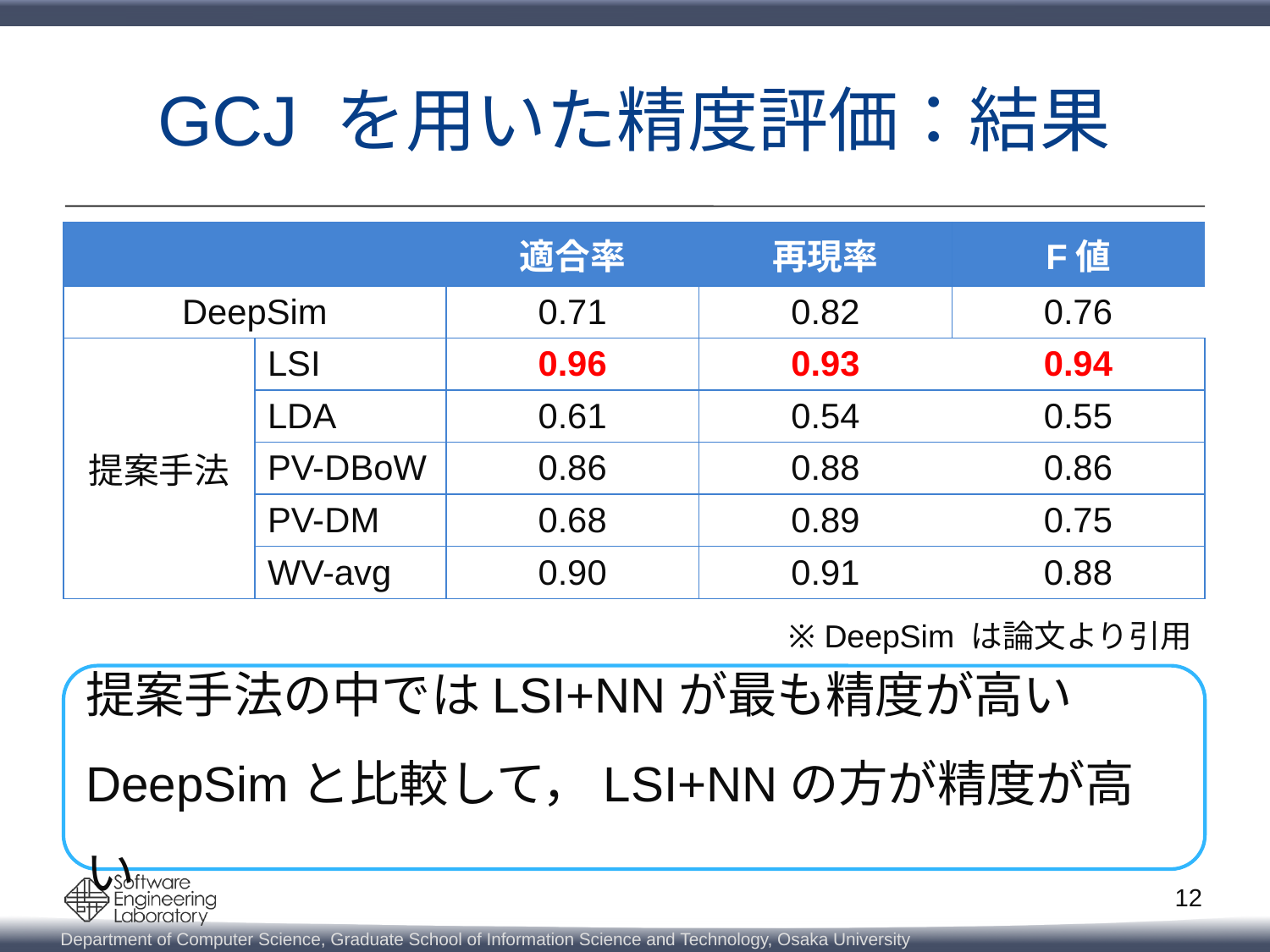

# GCJ を用いた精度評価：結果
|  |  | 適合率 | 再現率 | F値 |
| --- | --- | --- | --- | --- |
| DeepSim |  | 0.71 | 0.82 | 0.76 |
| 提案手法 | LSI | 0.96 | 0.93 | 0.94 |
|  | LDA | 0.61 | 0.54 | 0.55 |
|  | PV-DBoW | 0.86 | 0.88 | 0.86 |
|  | PV-DM | 0.68 | 0.89 | 0.75 |
|  | WV-avg | 0.90 | 0.91 | 0.88 |
※ DeepSim は論文より引用
提案手法の中ではLSI+NNが最も精度が高い
DeepSimと比較して，LSI+NNの方が精度が高い
12